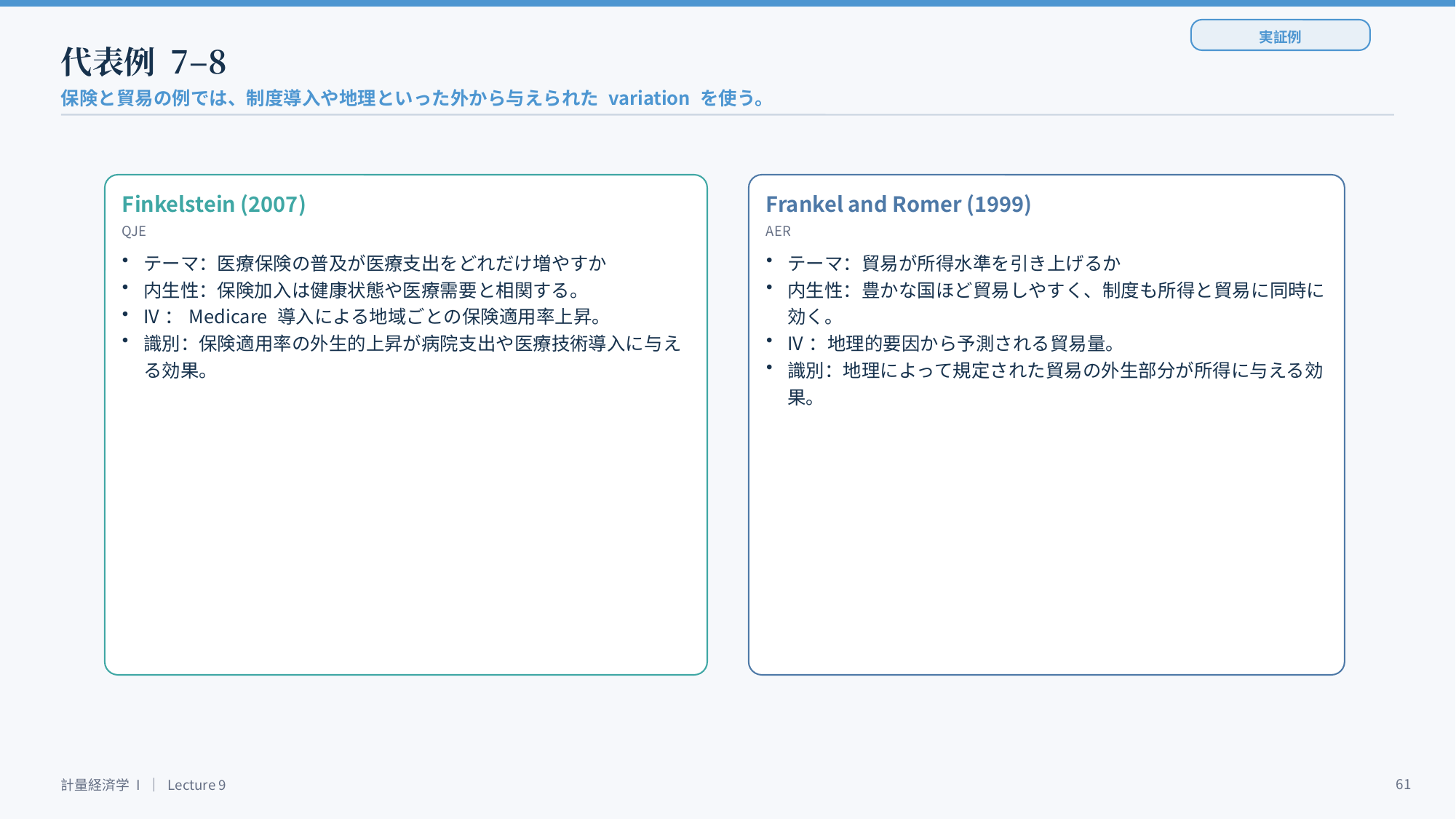

実証例
代表例 7–8
保険と貿易の例では、制度導入や地理といった外から与えられた variation を使う。

Finkelstein (2007)
Frankel and Romer (1999)
QJE
AER
テーマ：医療保険の普及が医療支出をどれだけ増やすか
内生性：保険加入は健康状態や医療需要と相関する。
IV：Medicare 導入による地域ごとの保険適用率上昇。
識別：保険適用率の外生的上昇が病院支出や医療技術導入に与える効果。
テーマ：貿易が所得水準を引き上げるか
内生性：豊かな国ほど貿易しやすく、制度も所得と貿易に同時に効く。
IV：地理的要因から予測される貿易量。
識別：地理によって規定された貿易の外生部分が所得に与える効果。
61
計量経済学 I ｜ Lecture 9